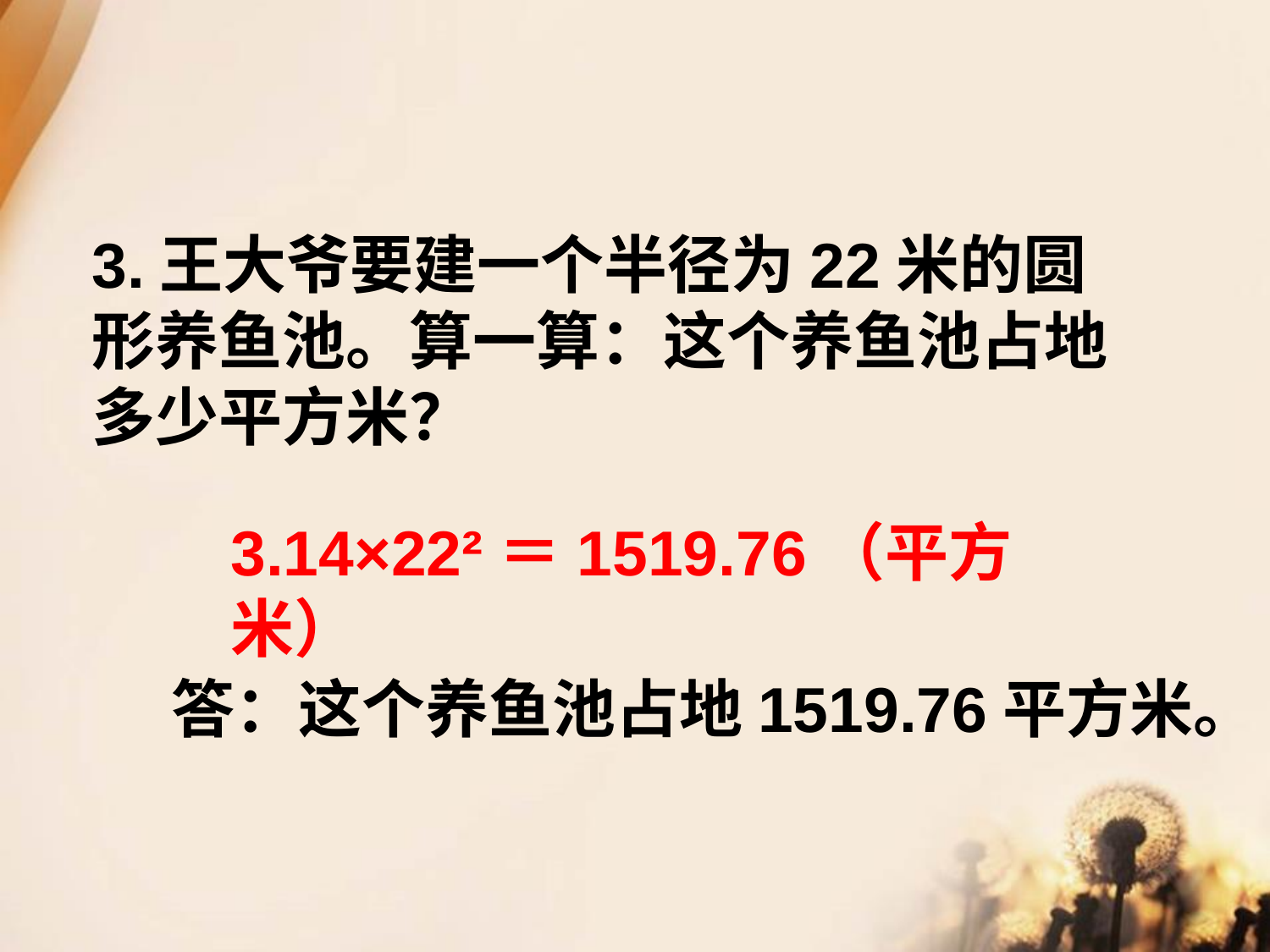

3.王大爷要建一个半径为22米的圆形养鱼池。算一算：这个养鱼池占地多少平方米？
3.14×22²＝1519.76（平方米）
答：这个养鱼池占地1519.76平方米。